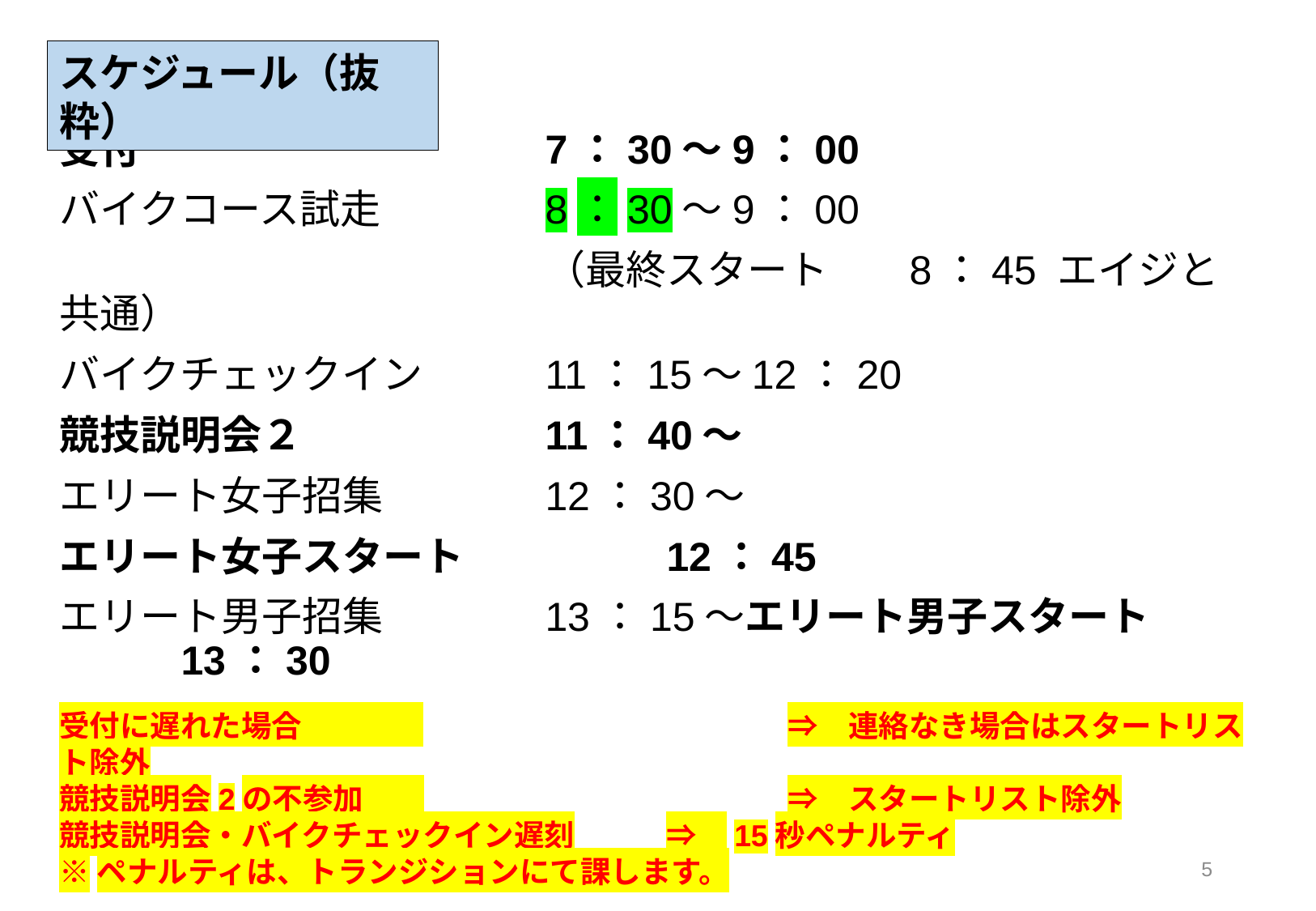

スケジュール（抜粋）
受付				7：30～9：00
バイクコース試走		8：30～9：00
			　　　（最終スタート	8：45 エイジと共通）
バイクチェックイン		11：15～12：20
競技説明会２		11：40～
エリート女子招集		12：30～
エリート女子スタート		12：45
エリート男子招集		13：15～エリート男子スタート		13：30
受付に遅れた場合　　　　			⇒　連絡なき場合はスタートリスト除外
競技説明会2の不参加　　			⇒　スタートリスト除外
競技説明会・バイクチェックイン遅刻	⇒　15秒ペナルティ
※ペナルティは、トランジションにて課します。
5